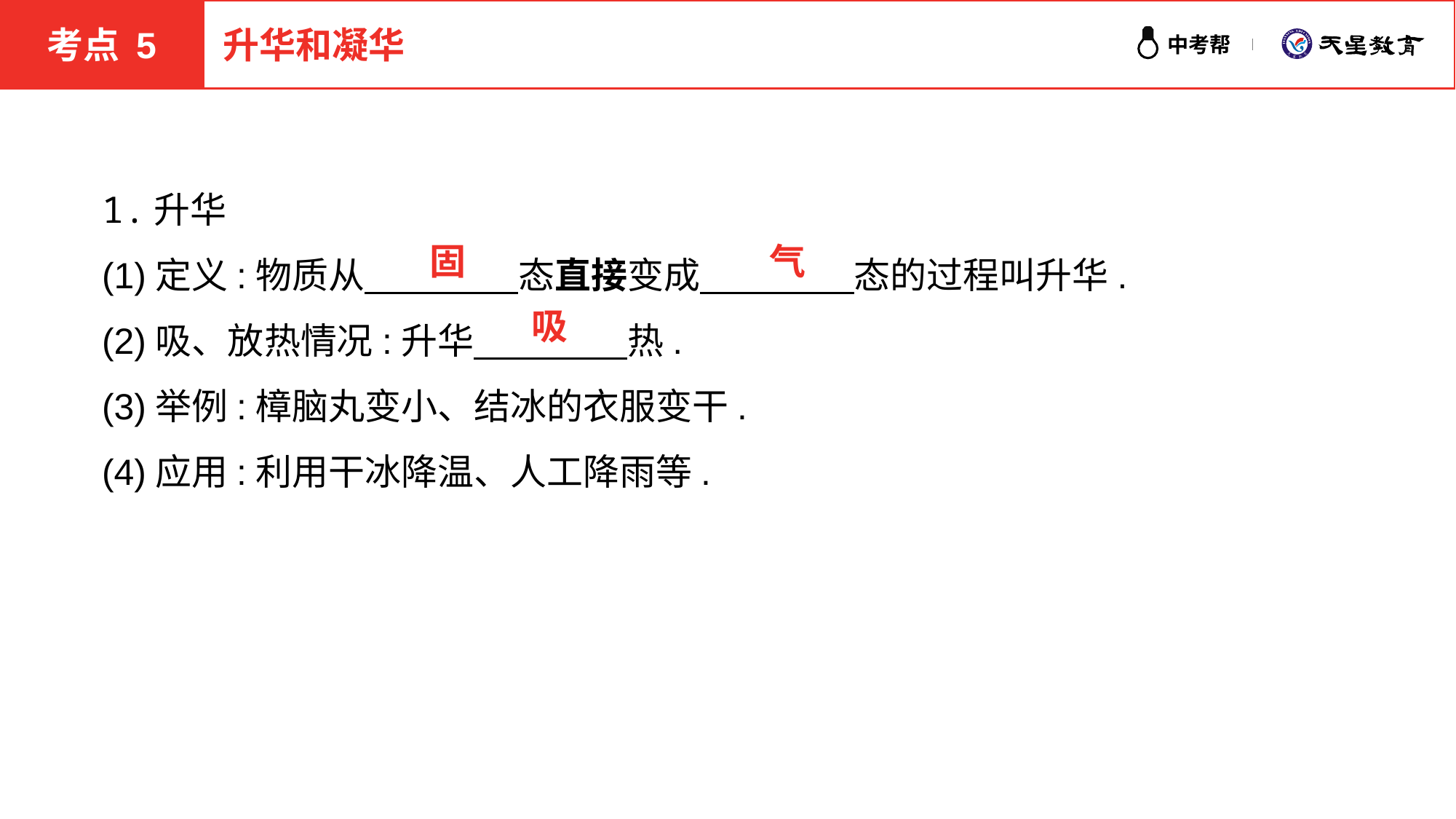

考点 5
升华和凝华
1.升华
(1)定义:物质从 　　　　态直接变成 　　　　态的过程叫升华.
(2)吸、放热情况:升华 　　　　热.
(3)举例:樟脑丸变小、结冰的衣服变干.
(4)应用:利用干冰降温、人工降雨等.
气
固
吸